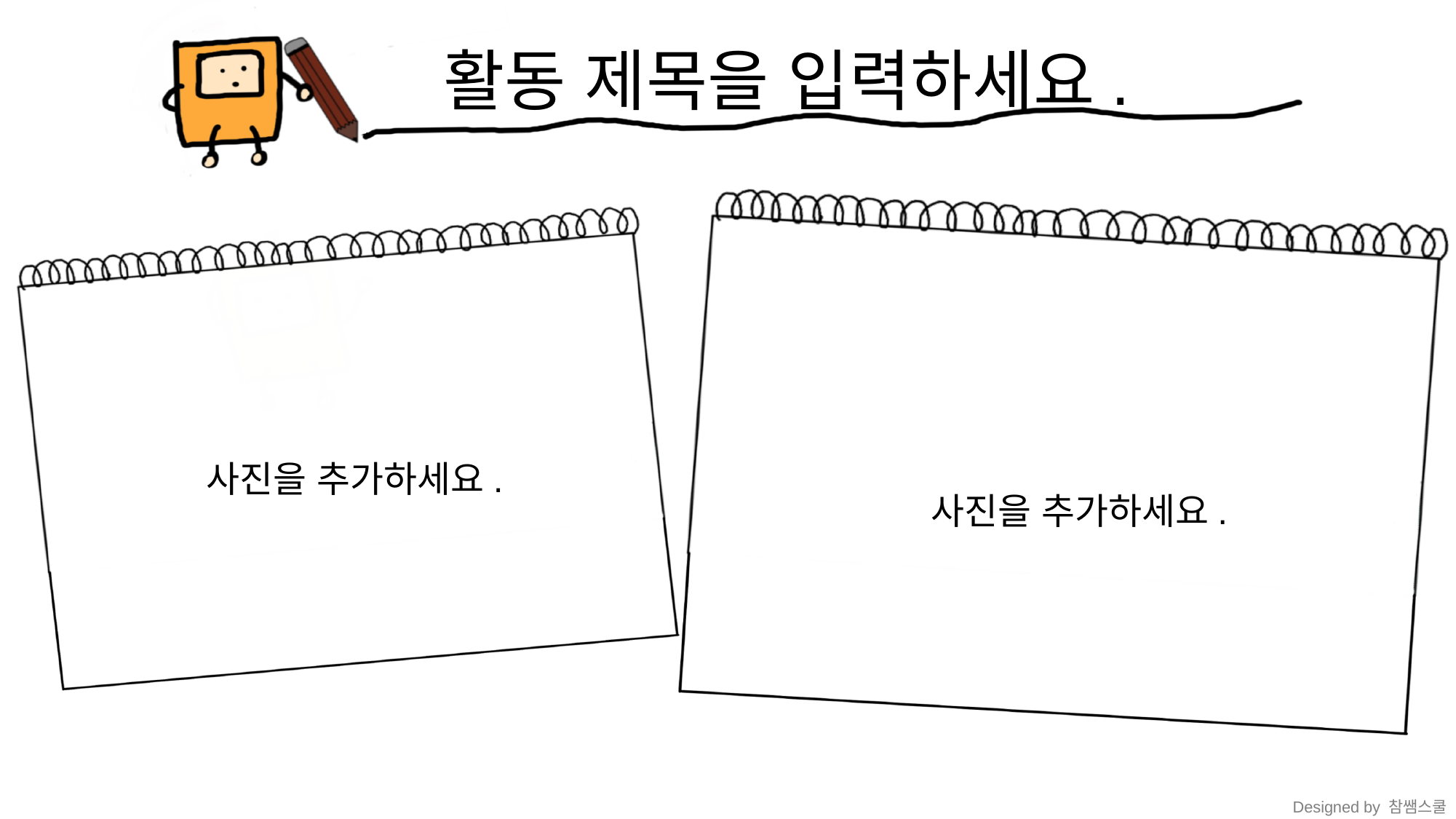

활동 제목을 입력하세요.
사진을 추가하세요.
사진을 추가하세요.